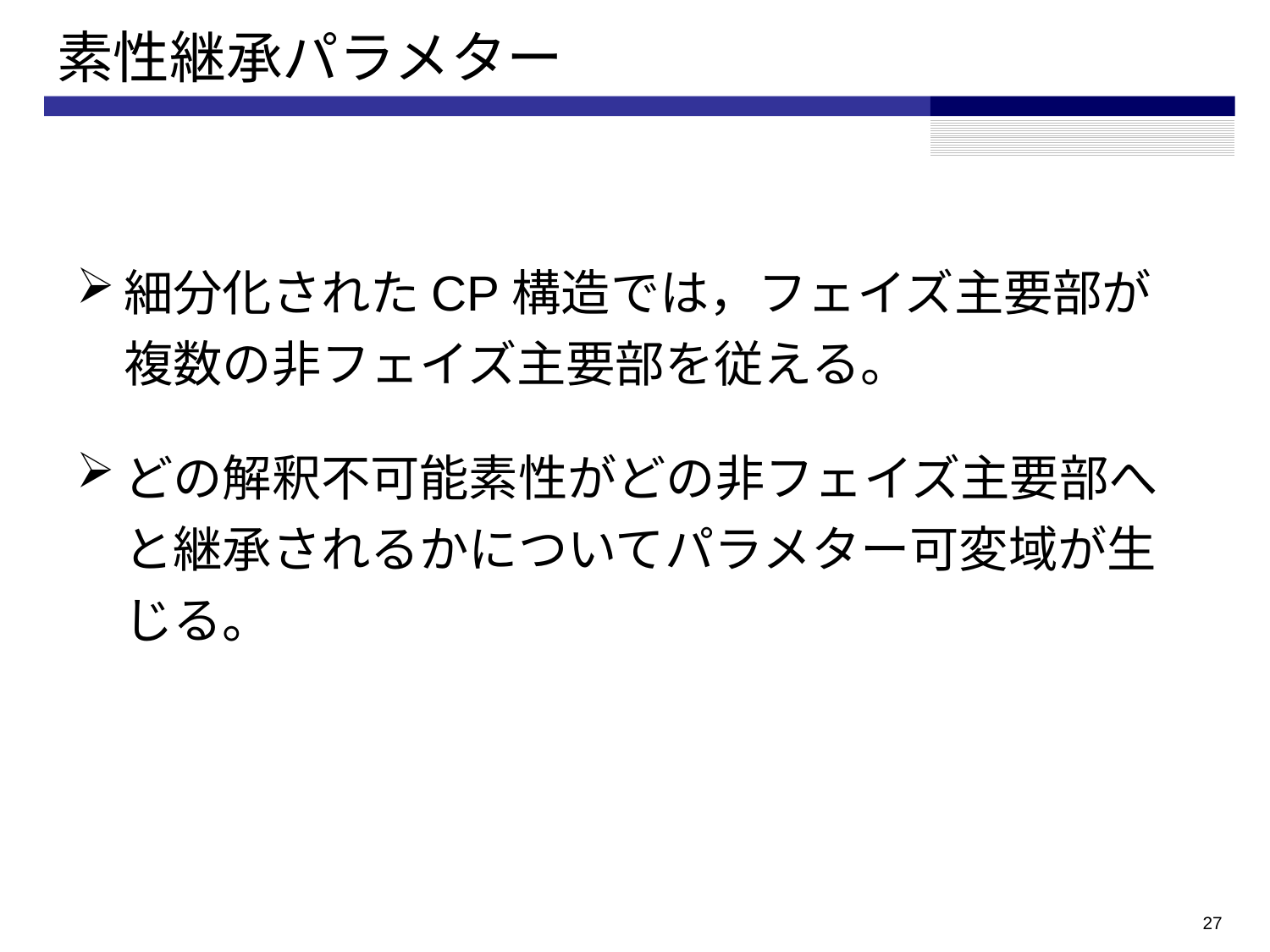

# 素性継承パラメター

細分化されたCP構造では，フェイズ主要部が複数の非フェイズ主要部を従える。
どの解釈不可能素性がどの非フェイズ主要部へと継承されるかについてパラメター可変域が生じる。

27